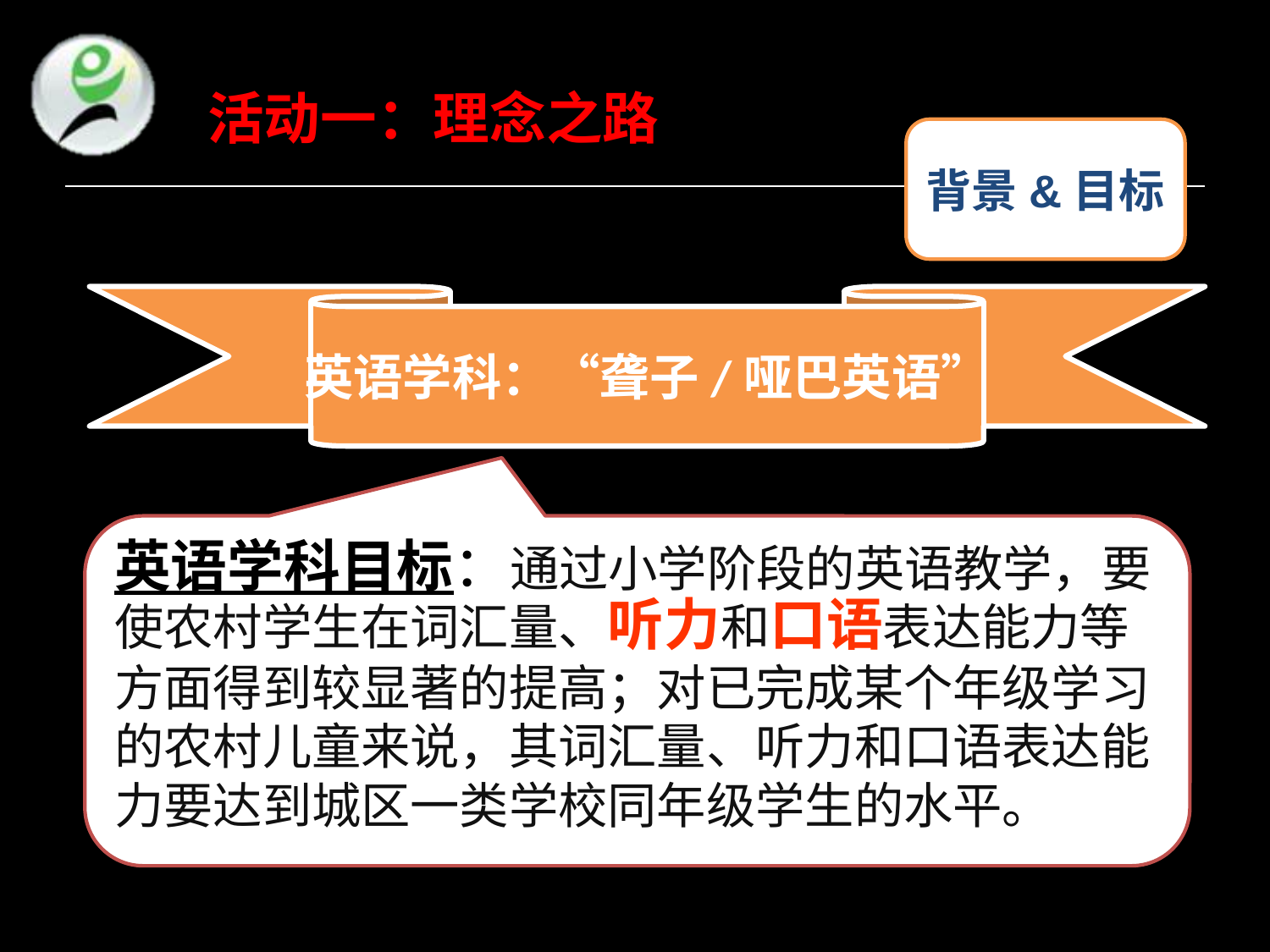

活动一：理念之路
背景&目标
英语学科：“聋子/哑巴英语”
英语学科目标：通过小学阶段的英语教学，要使农村学生在词汇量、听力和口语表达能力等方面得到较显著的提高；对已完成某个年级学习的农村儿童来说，其词汇量、听力和口语表达能力要达到城区一类学校同年级学生的水平。